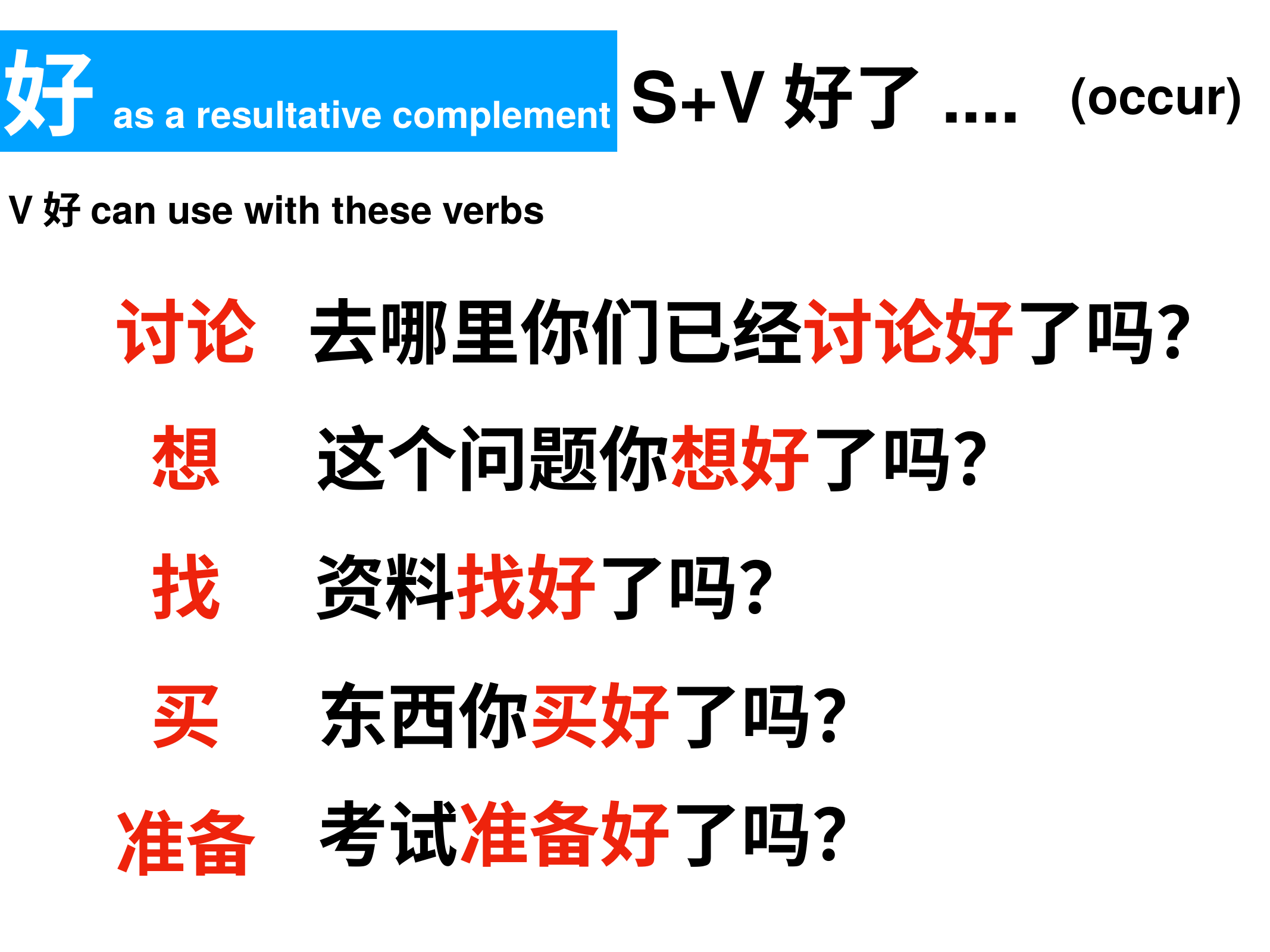

好 as a resultative complement
S+V好了....
(occur)
V好can use with these verbs
讨论
去哪里你们已经讨论好了吗？
想
这个问题你想好了吗？
找
资料找好了吗？
买
东西你买好了吗？
考试准备好了吗？
准备